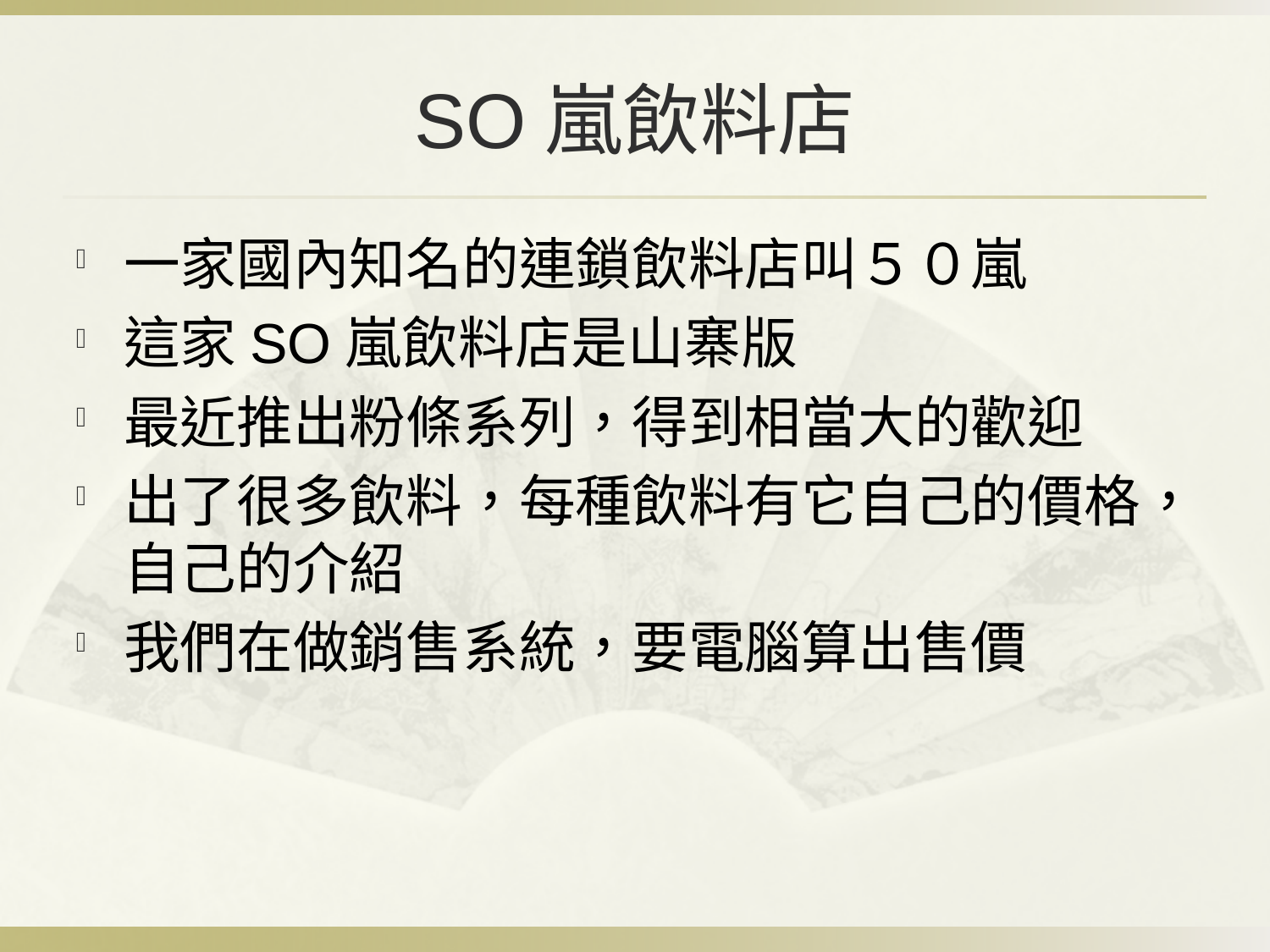

# SO嵐飲料店
一家國內知名的連鎖飲料店叫５０嵐
這家SO嵐飲料店是山寨版
最近推出粉條系列，得到相當大的歡迎
出了很多飲料，每種飲料有它自己的價格，自己的介紹
我們在做銷售系統，要電腦算出售價